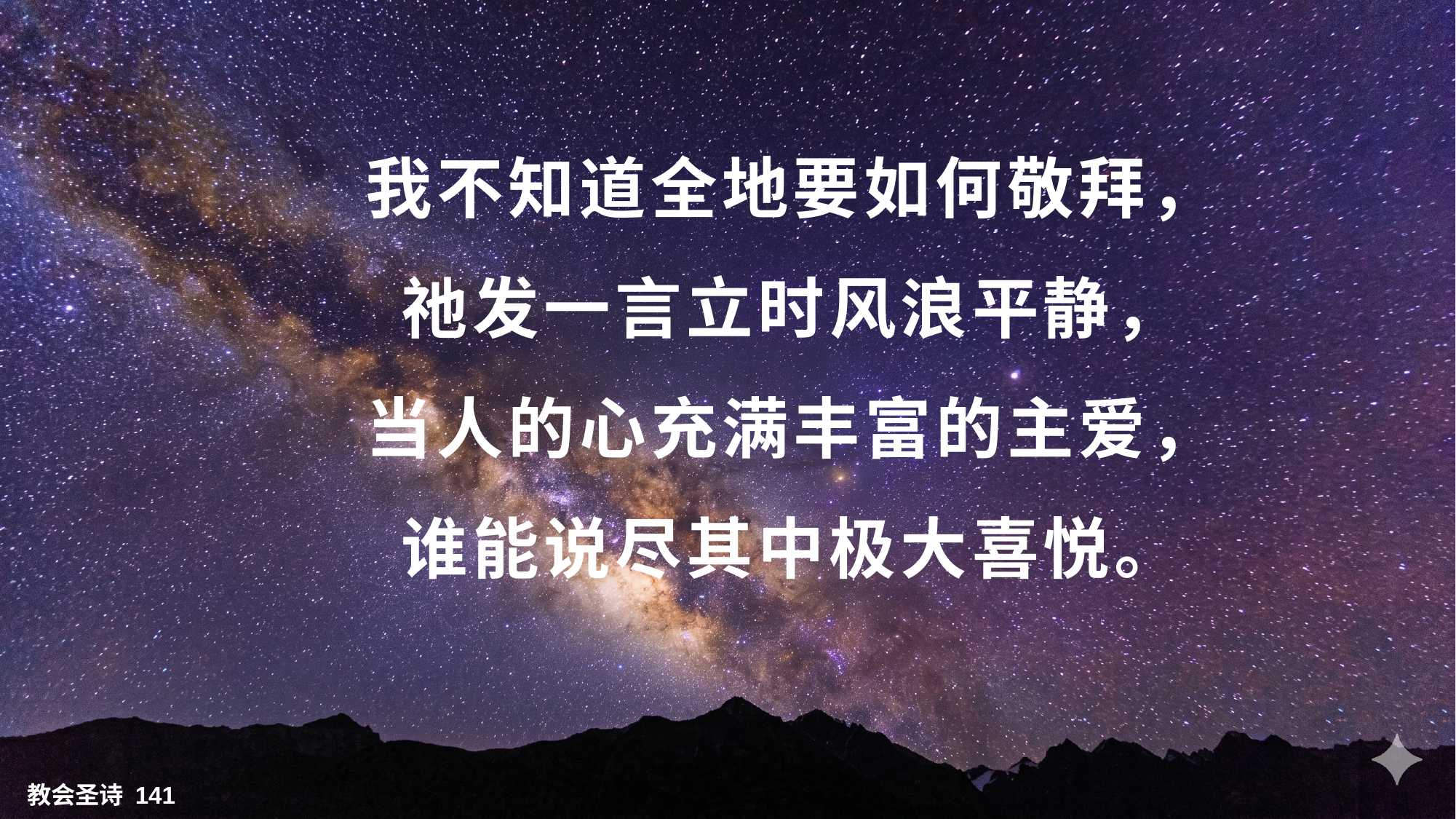

我不知道全地要如何敬拜，
祂发一言立时风浪平静，
当人的心充满丰富的主爱，
谁能说尽其中极大喜悦。
教会圣诗 141